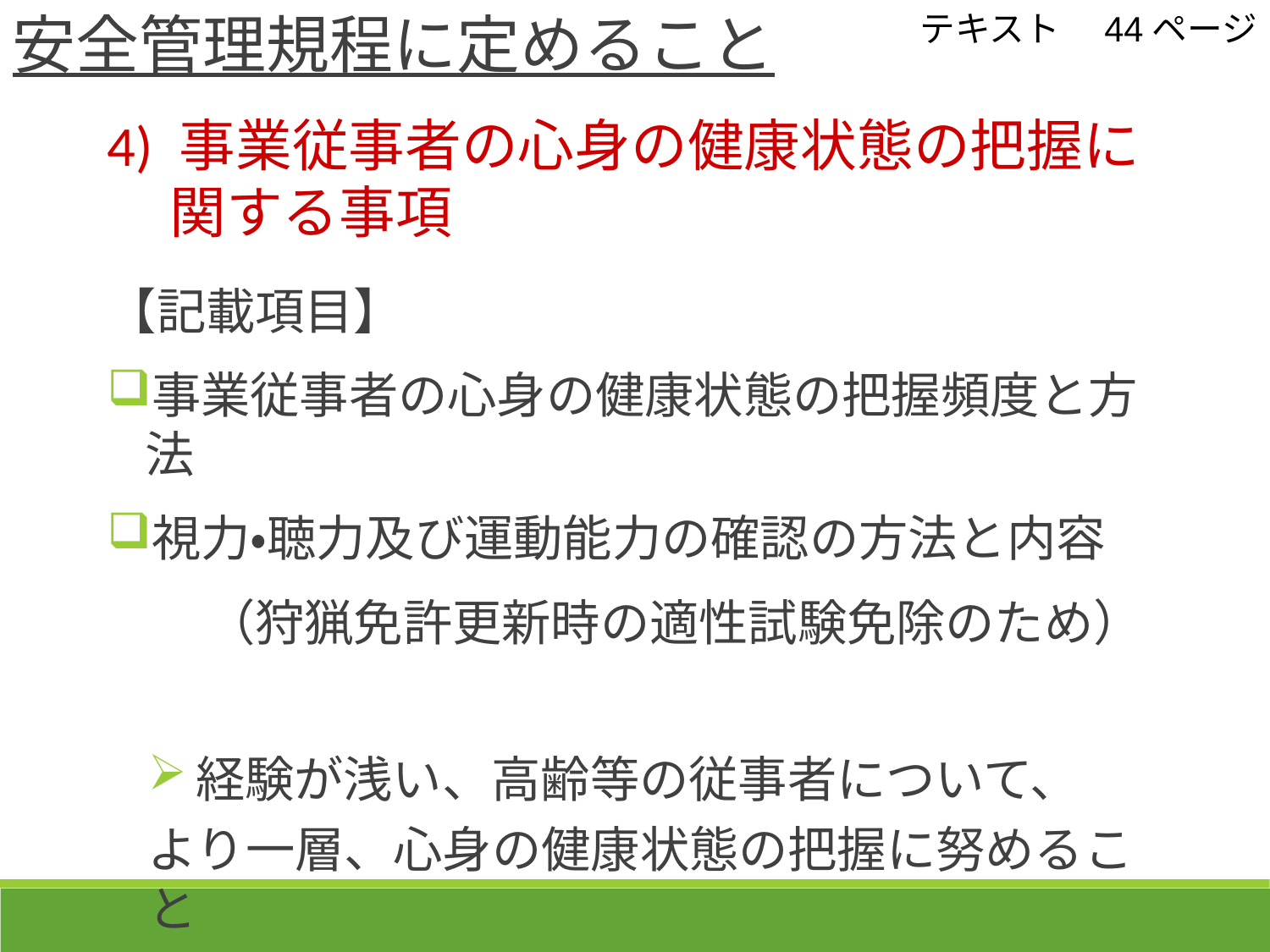

テキスト　44ページ
安全管理規程に定めること
4) 事業従事者の心身の健康状態の把握に関する事項
【記載項目】
事業従事者の心身の健康状態の把握頻度と方法
視力・聴力及び運動能力の確認の方法と内容
　　（狩猟免許更新時の適性試験免除のため）

経験が浅い、高齢等の従事者について、
より一層、心身の健康状態の把握に努めること